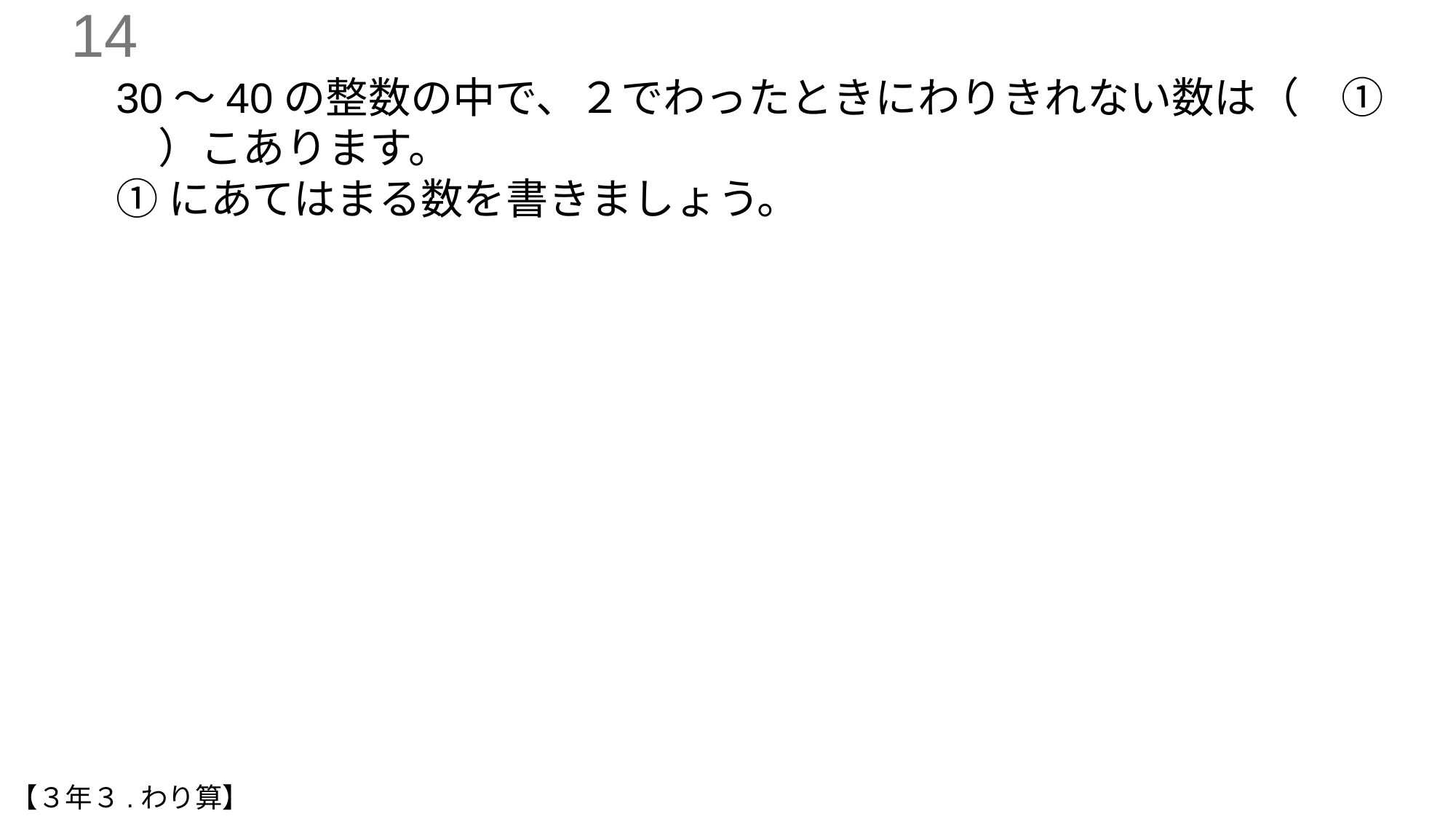

14
30～40の整数の中で、２でわったときにわりきれない数は（　①　）こあります。
①にあてはまる数を書きましょう。
【３年３.わり算】